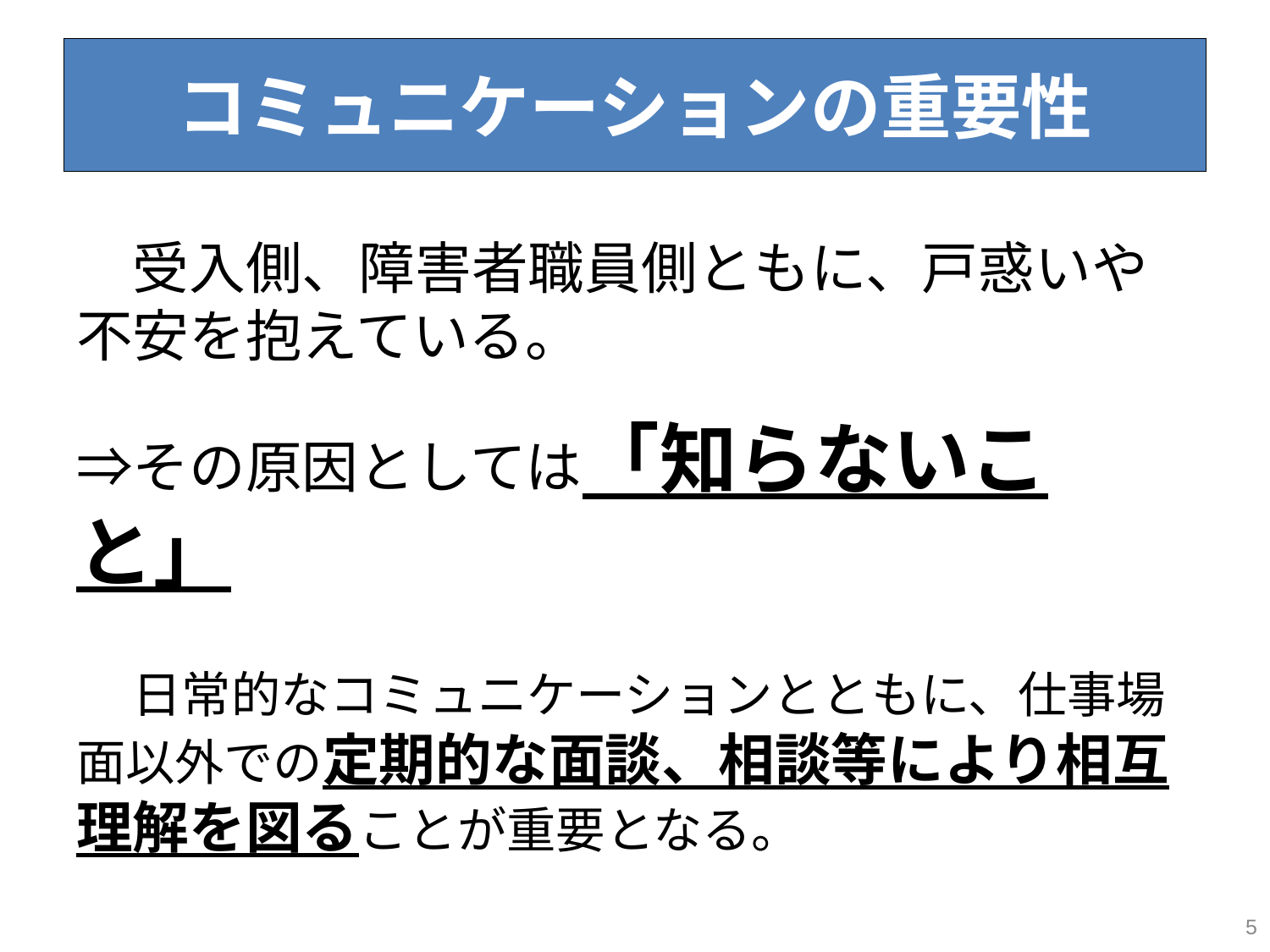

# コミュニケーションの重要性
　受入側、障害者職員側ともに、戸惑いや不安を抱えている。
⇒その原因としては「知らないこと」

　日常的なコミュニケーションとともに、仕事場面以外での定期的な面談、相談等により相互理解を図ることが重要となる。
5